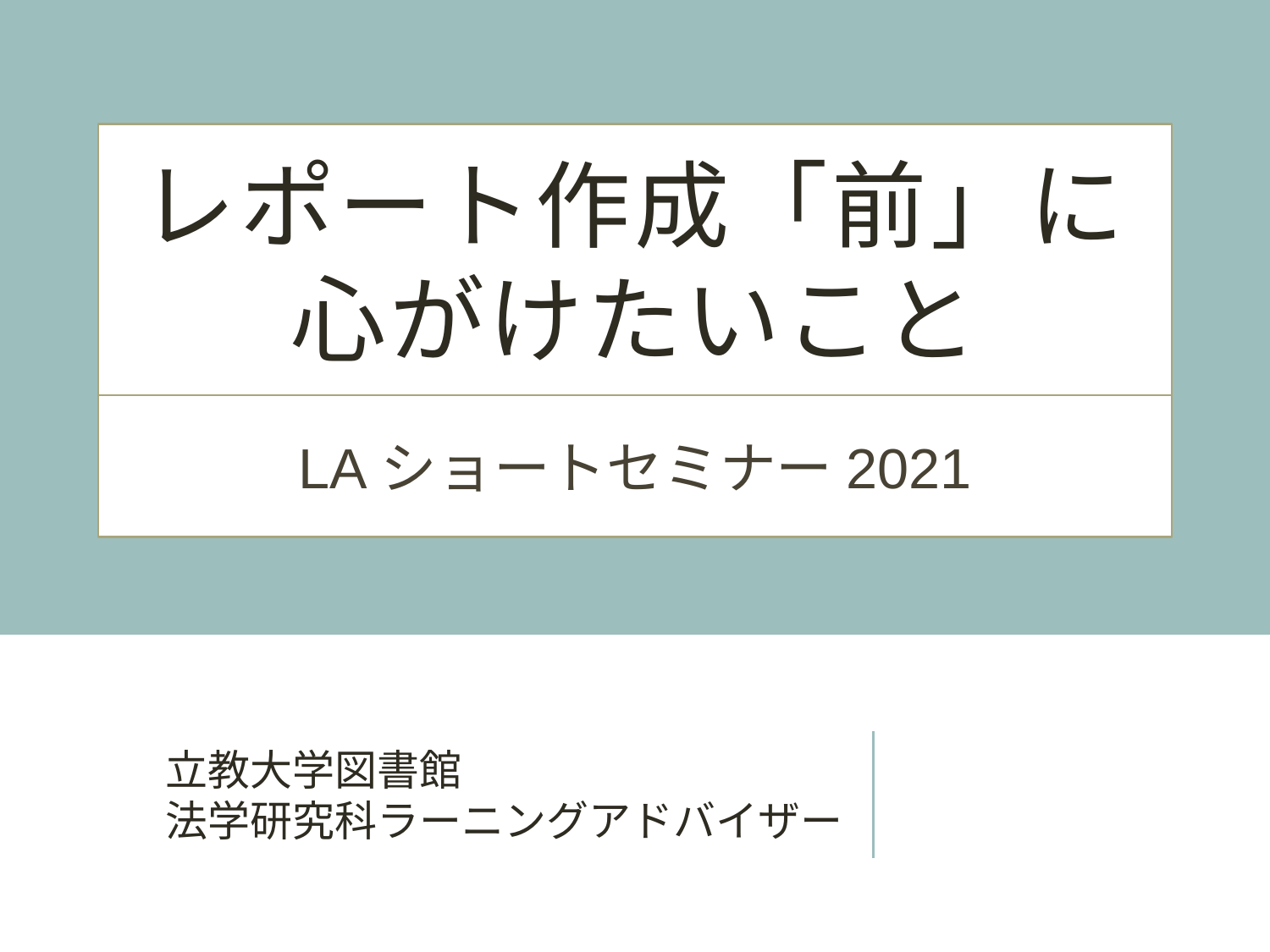

# レポート作成「前」に 心がけたいこと
LAショートセミナー2021
立教大学図書館
法学研究科ラーニングアドバイザー